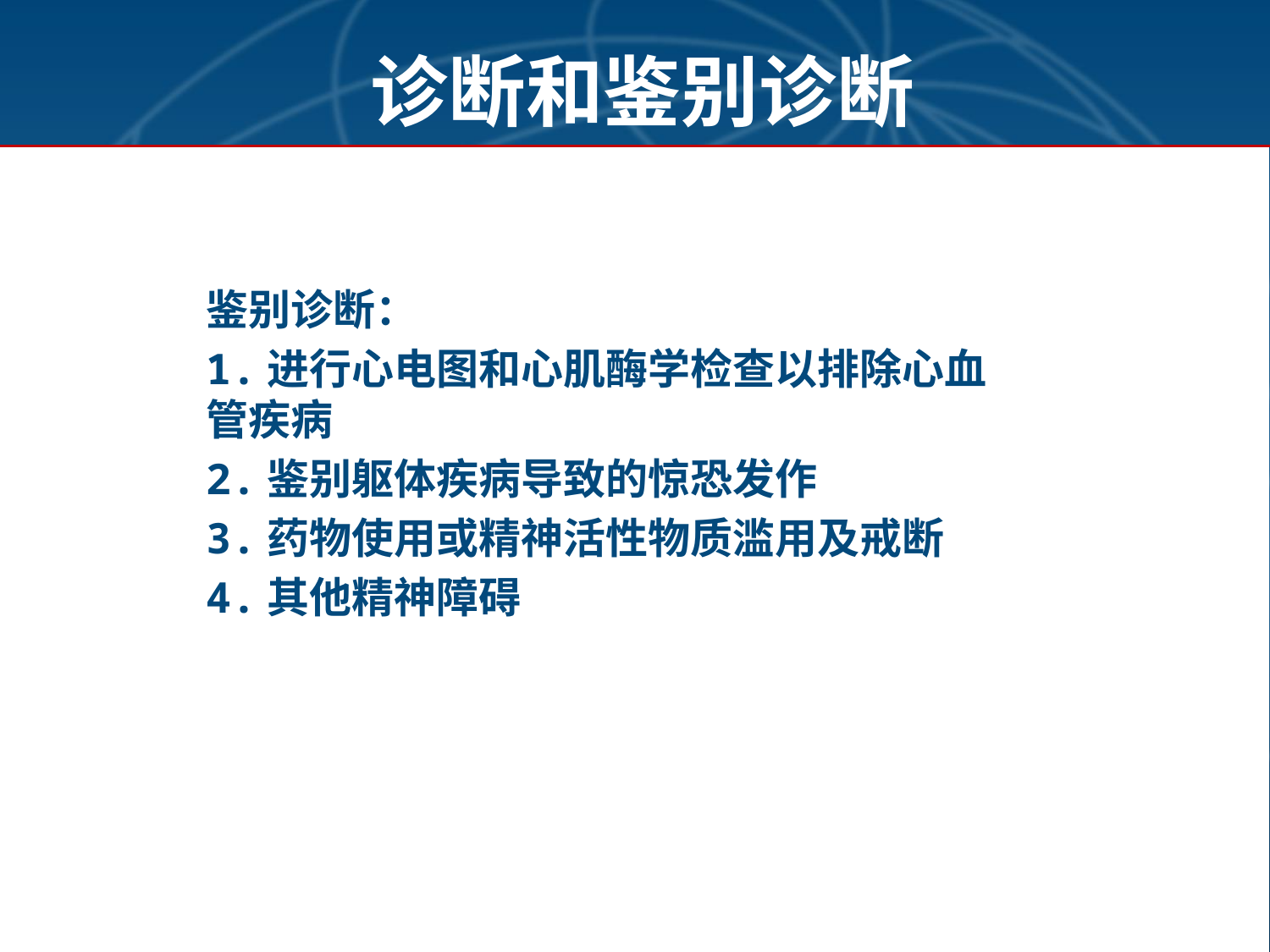

诊断和鉴别诊断

鉴别诊断：
1.进行心电图和心肌酶学检查以排除心血管疾病
2.鉴别躯体疾病导致的惊恐发作
3.药物使用或精神活性物质滥用及戒断
4.其他精神障碍